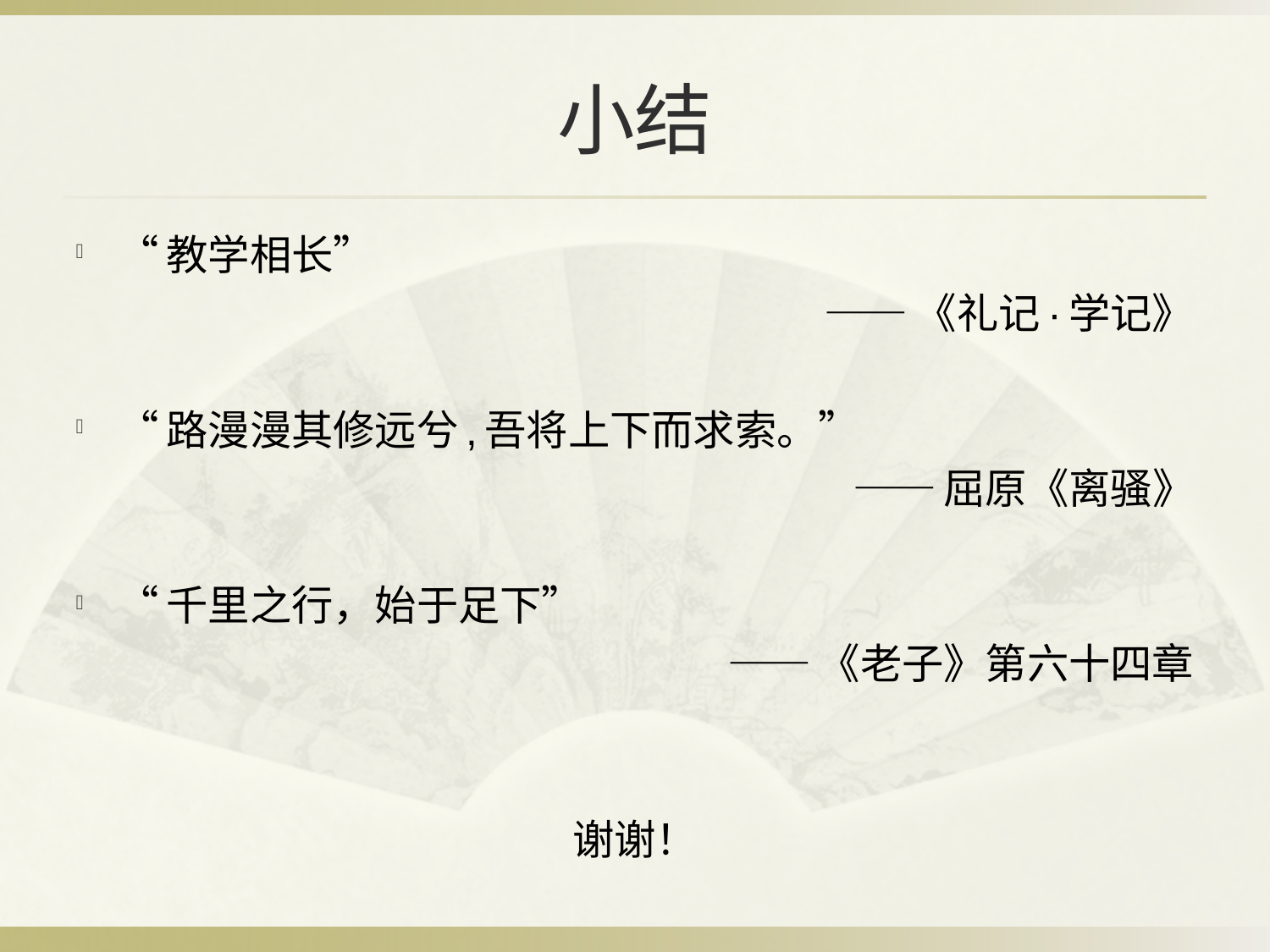

# 小结
“教学相长”
——《礼记·学记》

“路漫漫其修远兮,吾将上下而求索。”
——屈原《离骚》

“千里之行，始于足下”
——《老子》第六十四章

谢谢！